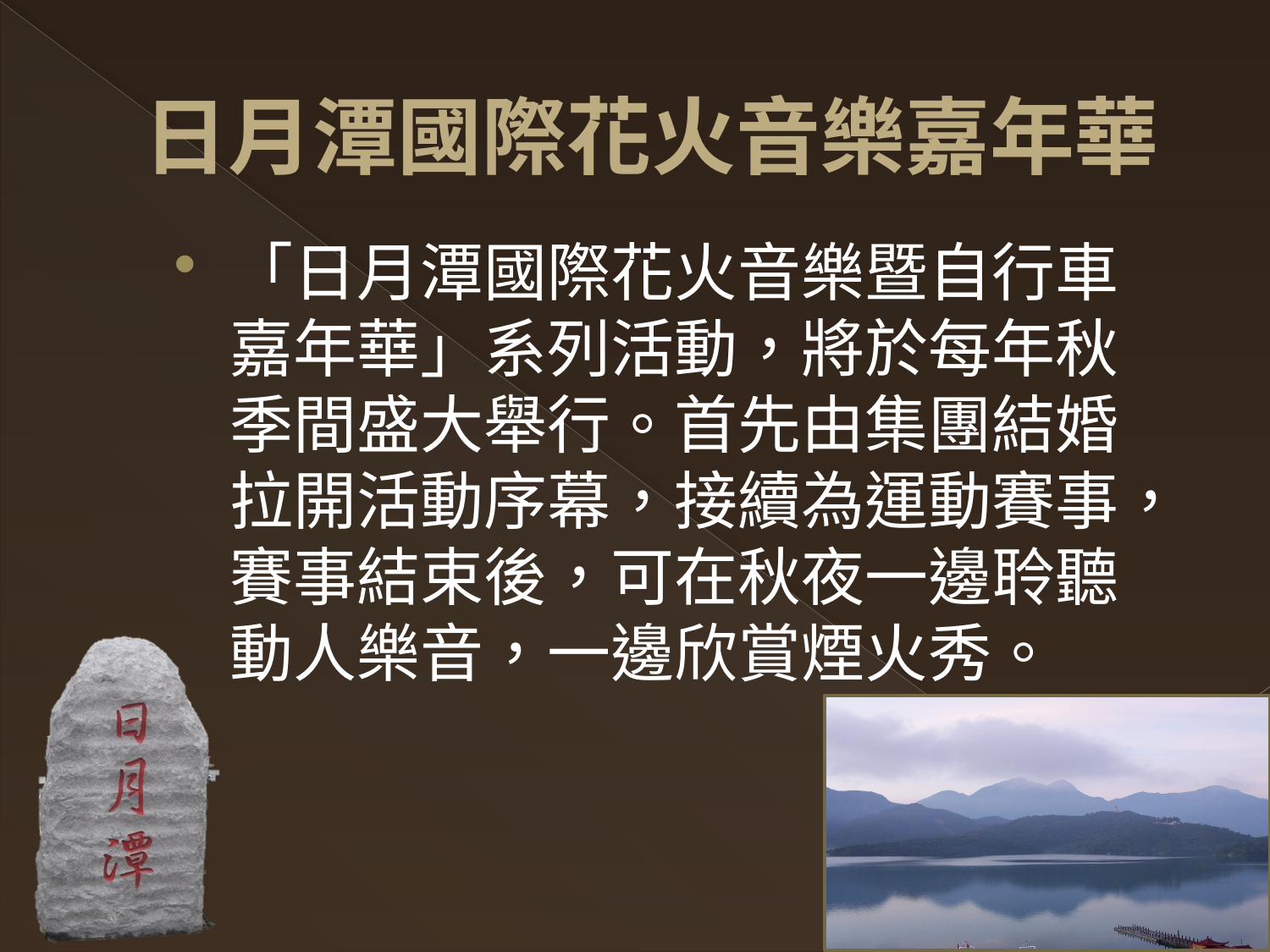

# 日月潭國際花火音樂嘉年華
「日月潭國際花火音樂暨自行車嘉年華」系列活動，將於每年秋季間盛大舉行。首先由集團結婚拉開活動序幕，接續為運動賽事，賽事結束後，可在秋夜一邊聆聽動人樂音，一邊欣賞煙火秀。